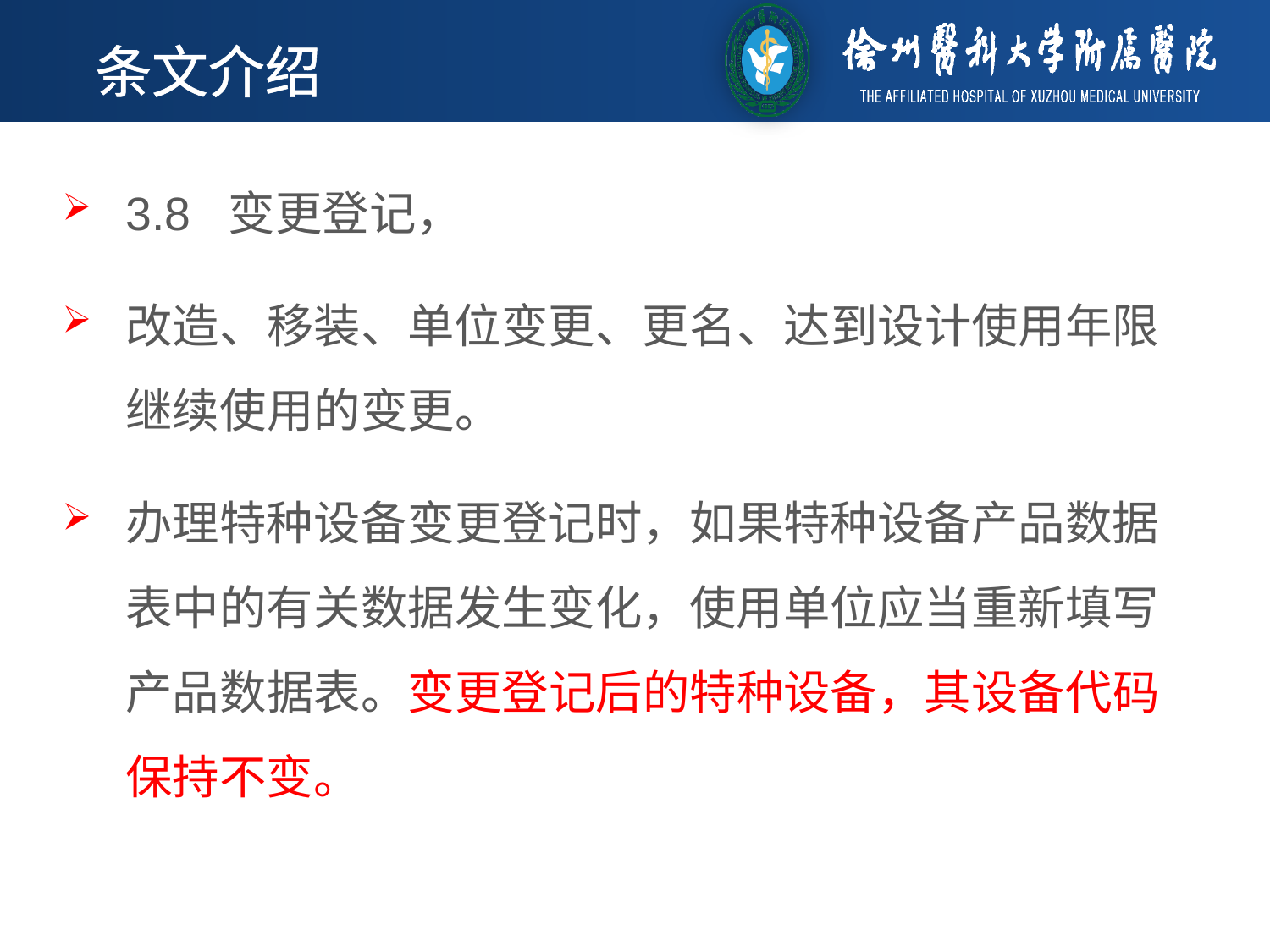

条文介绍

3.8  变更登记，
改造、移装、单位变更、更名、达到设计使用年限继续使用的变更。
办理特种设备变更登记时，如果特种设备产品数据表中的有关数据发生变化，使用单位应当重新填写产品数据表。变更登记后的特种设备，其设备代码保持不变。